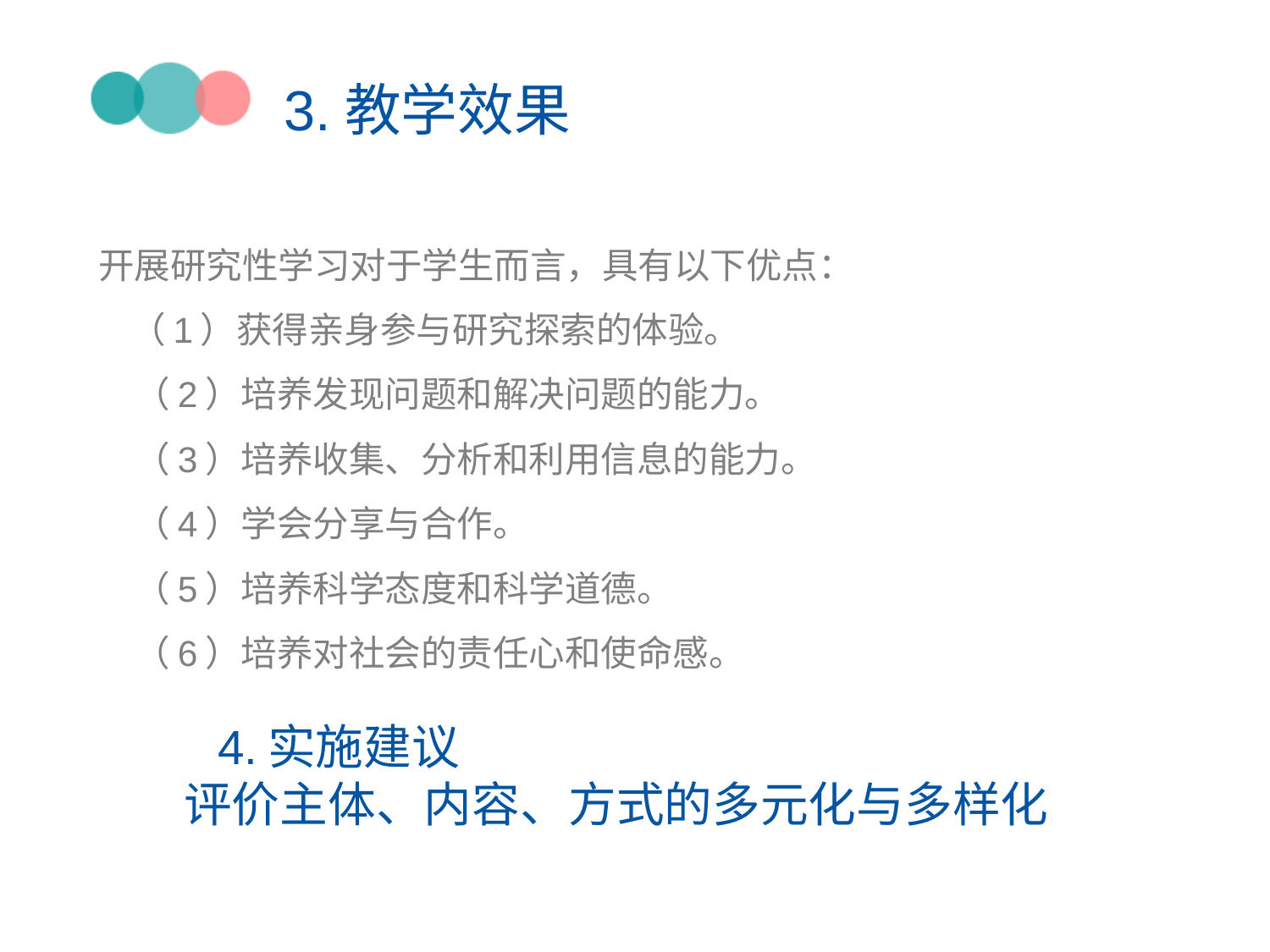

# 3.教学效果
开展研究性学习对于学生而言，具有以下优点：
   （1）获得亲身参与研究探索的体验。
　（2）培养发现问题和解决问题的能力。
　（3）培养收集、分析和利用信息的能力。
　（4）学会分享与合作。
　（5）培养科学态度和科学道德。
　（6）培养对社会的责任心和使命感。

            4.实施建议
       评价主体、内容、方式的多元化与多样化